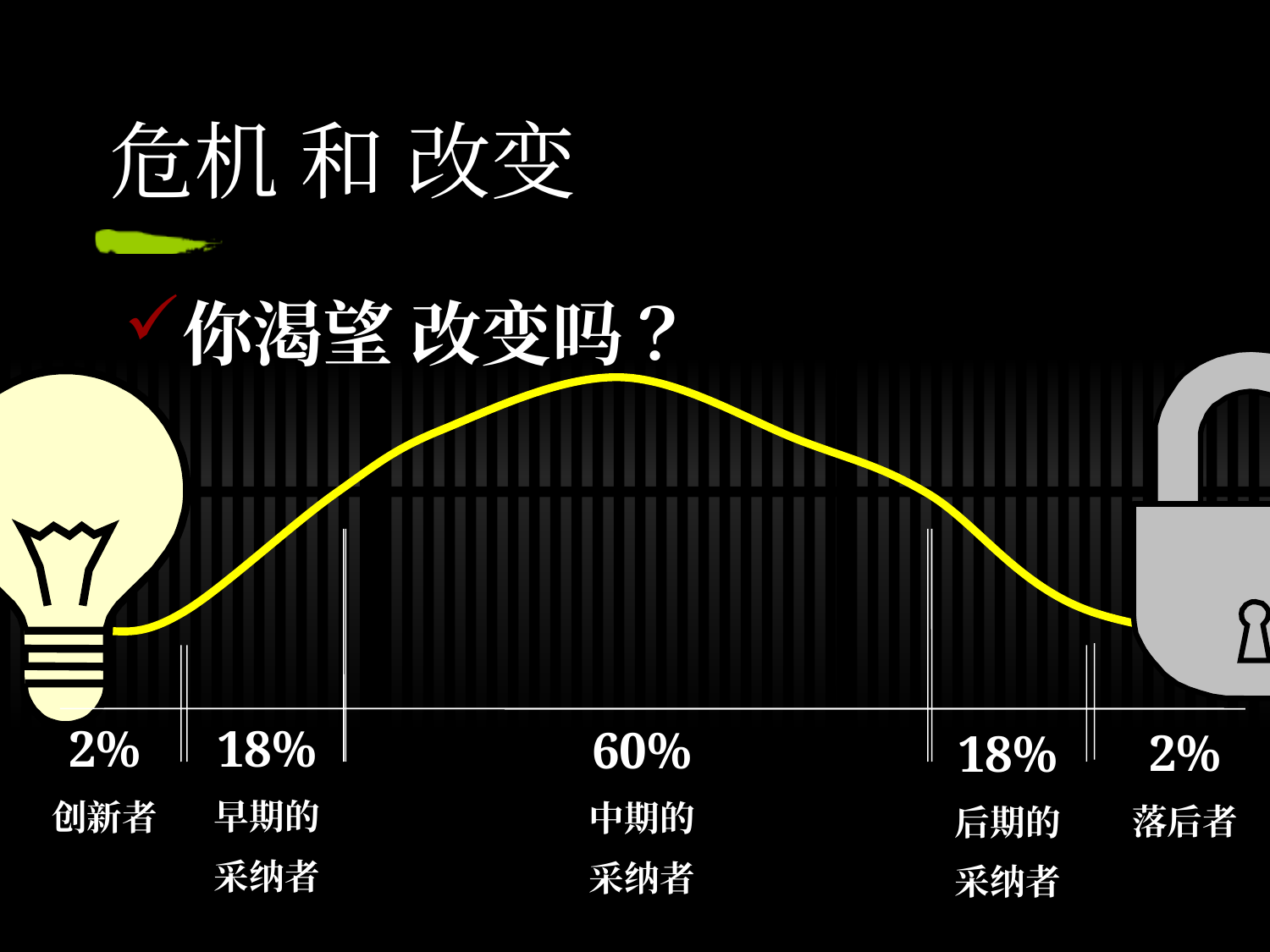

# 危机 和 改变
你渴望 改变吗？

18%
早期的
采纳者
2%
创新者
60%
中期的
采纳者
2%
落后者
18%
后期的
采纳者